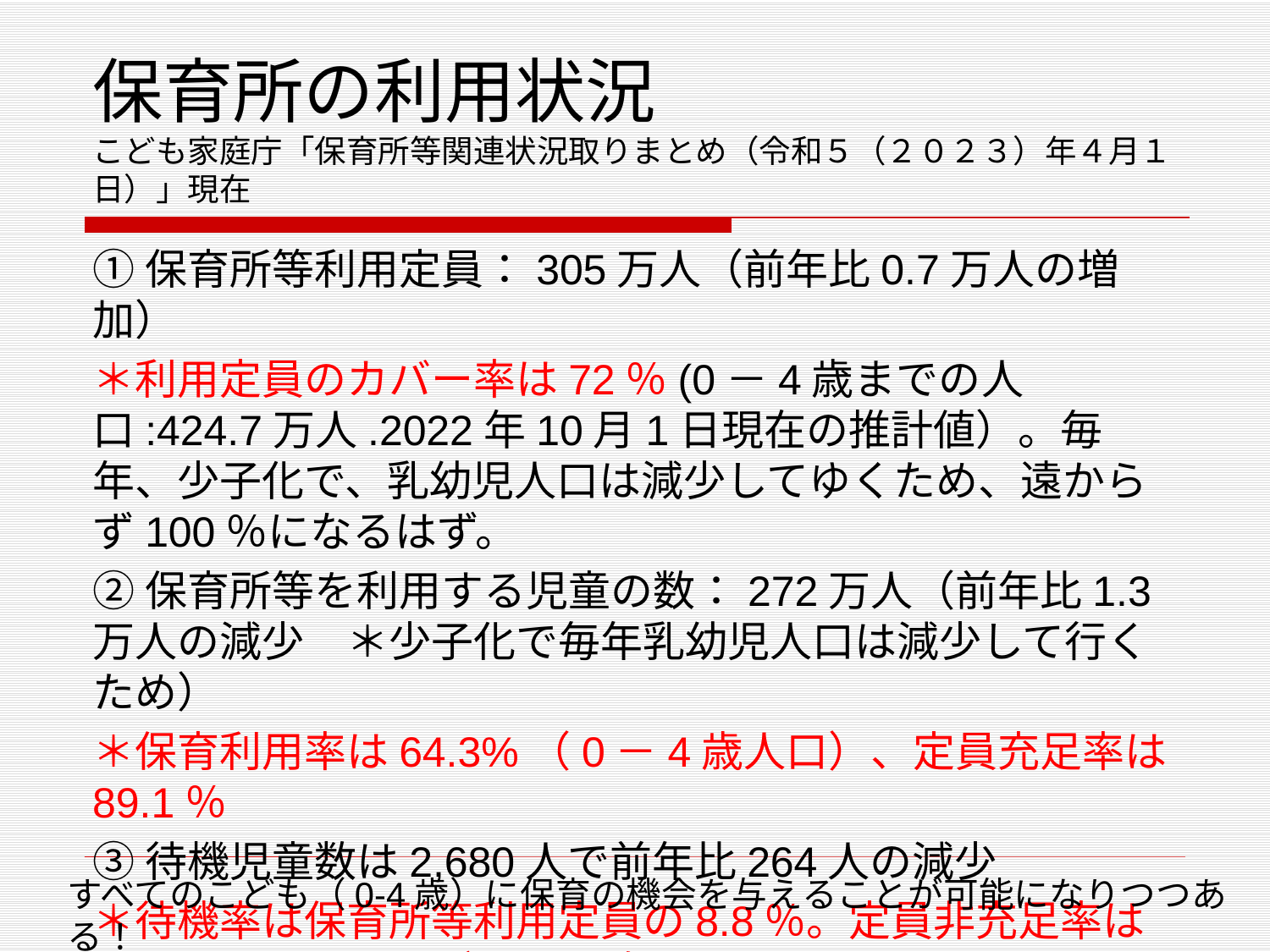

# 保育所の利用状況 こども家庭庁「保育所等関連状況取りまとめ（令和５（２０２３）年４月１日）」現在
①保育所等利用定員：305万人（前年比0.7万人の増加）
＊利用定員のカバー率は72％(0－4歳までの人口:424.7万人.2022年10月1日現在の推計値）。毎年、少子化で、乳幼児人口は減少してゆくため、遠からず100％になるはず。
②保育所等を利用する児童の数：272万人（前年比1.3万人の減少　＊少子化で毎年乳幼児人口は減少して行くため）
＊保育利用率は64.3%（0－4歳人口）、定員充足率は89.1％
③待機児童数は2,680人で前年比264人の減少
＊待機率は保育所等利用定員の8.8％。定員非充足率は10.9%なのでニーズの不一致。

すべてのこども（0-4歳）に保育の機会を与えることが可能になりつつある！